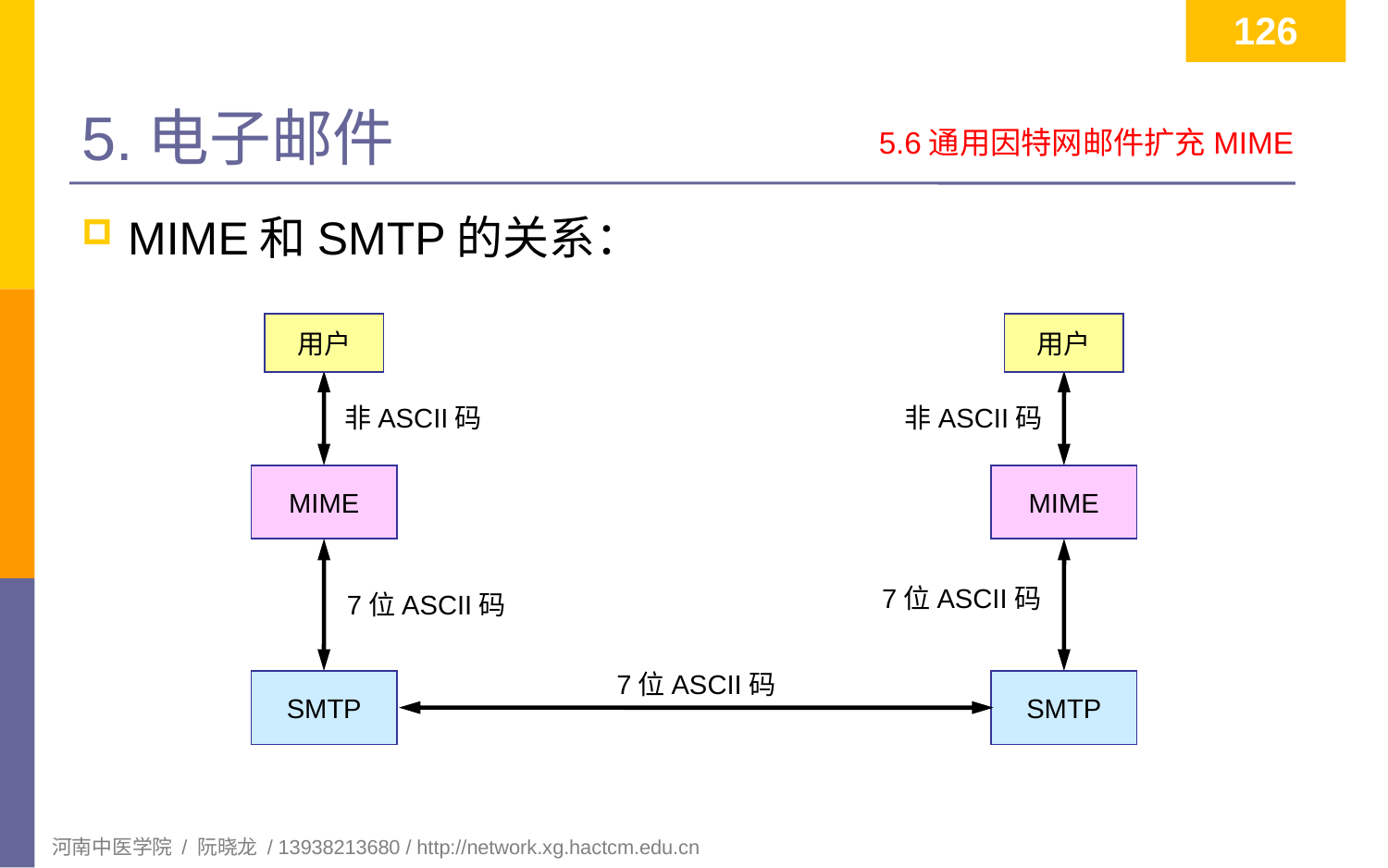

126
# 5.电子邮件
5.6通用因特网邮件扩充MIME
MIME和SMTP的关系：
用户
用户
非ASCII码
非ASCII码

MIME
MIME
7位ASCII码
7位ASCII码

7位ASCII码
SMTP
SMTP